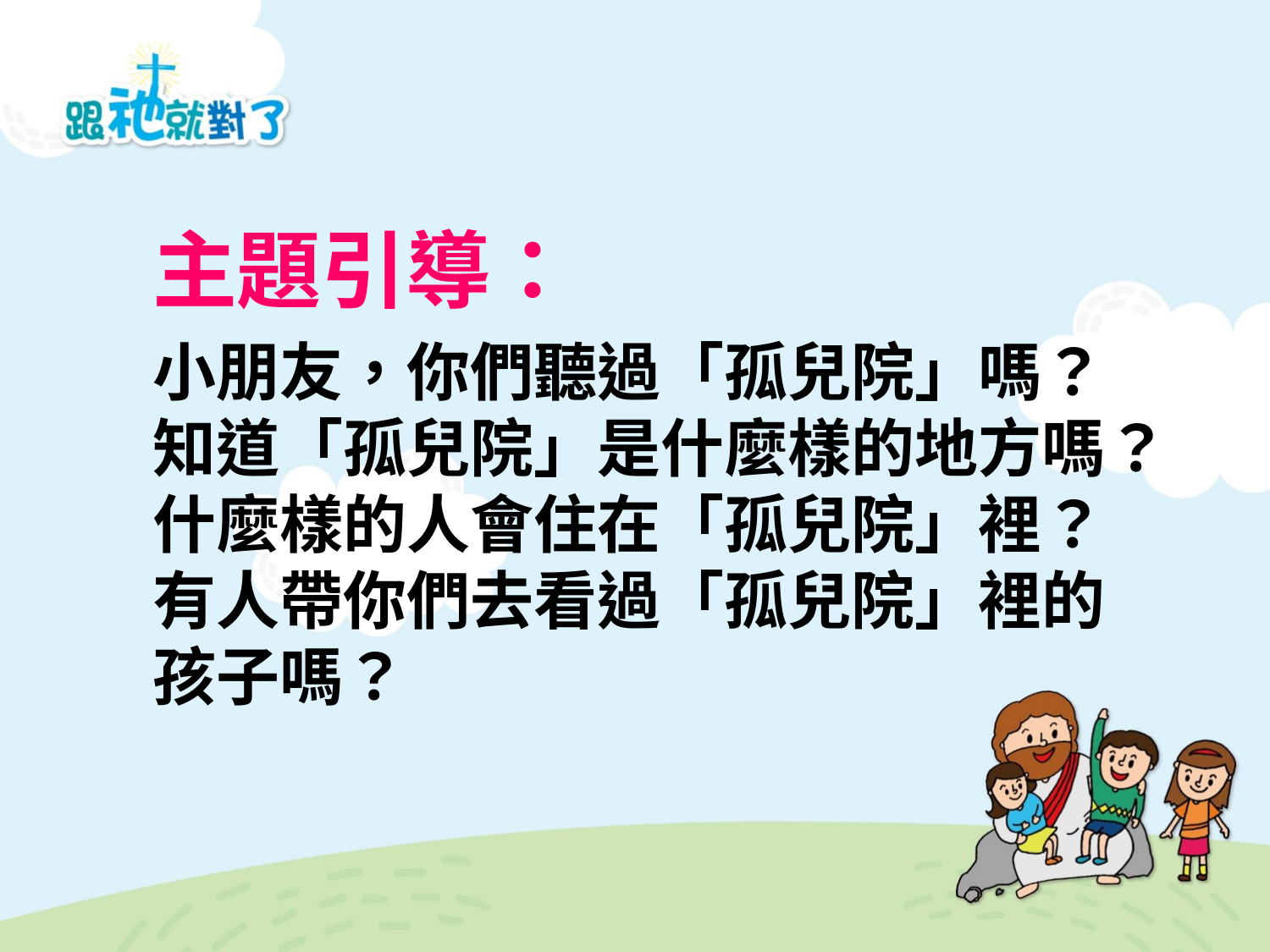

主題引導：
小朋友，你們聽過「孤兒院」嗎？知道「孤兒院」是什麼樣的地方嗎？什麼樣的人會住在「孤兒院」裡？有人帶你們去看過「孤兒院」裡的孩子嗎？